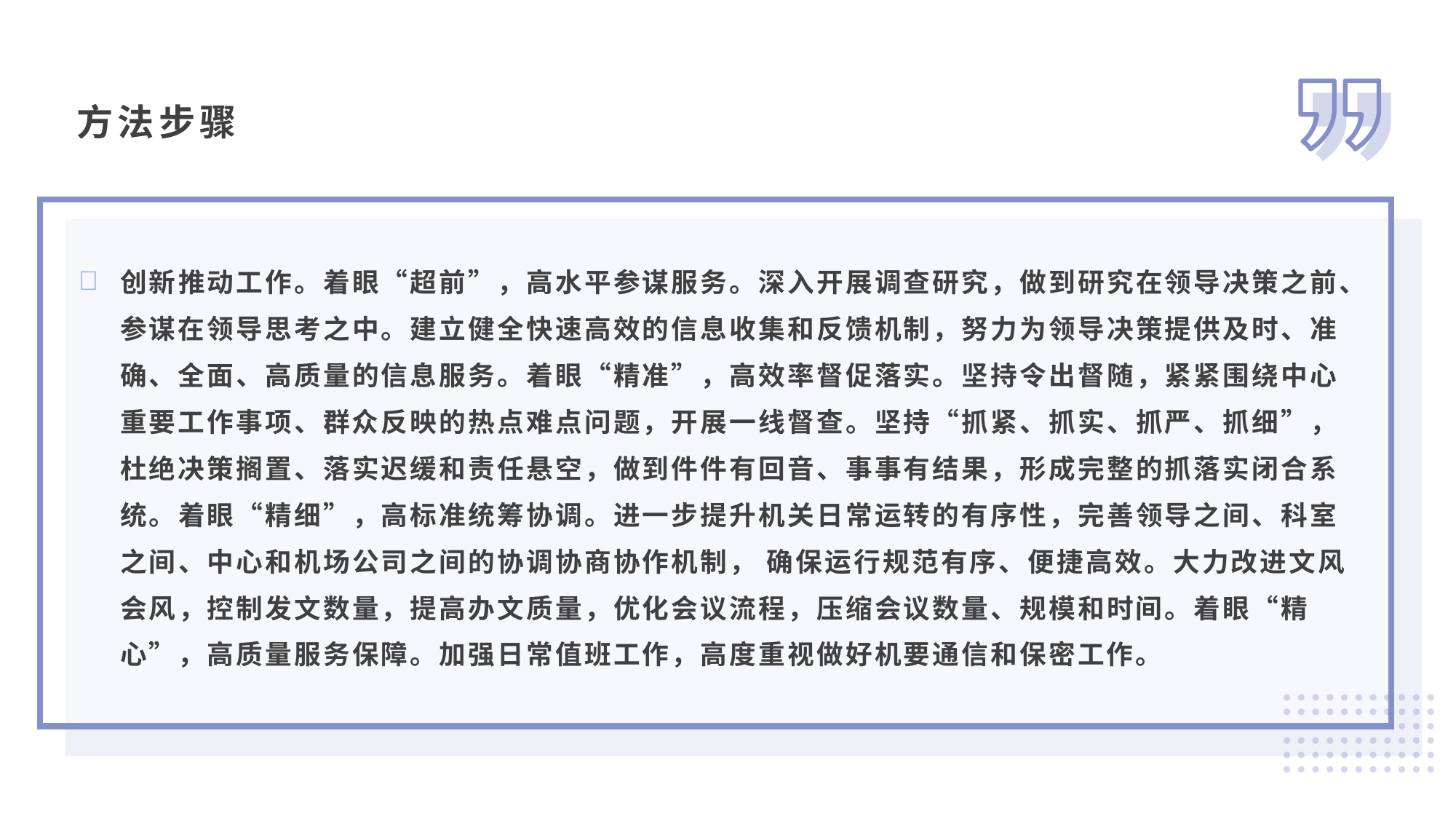

方法步骤

创新推动工作。着眼“超前”，高水平参谋服务。深入开展调查研究，做到研究在领导决策之前、参谋在领导思考之中。建立健全快速高效的信息收集和反馈机制，努力为领导决策提供及时、准确、全面、高质量的信息服务。着眼“精准”，高效率督促落实。坚持令出督随，紧紧围绕中心重要工作事项、群众反映的热点难点问题，开展一线督查。坚持“抓紧、抓实、抓严、抓细”，杜绝决策搁置、落实迟缓和责任悬空，做到件件有回音、事事有结果，形成完整的抓落实闭合系统。着眼“精细”，高标准统筹协调。进一步提升机关日常运转的有序性，完善领导之间、科室之间、中心和机场公司之间的协调协商协作机制， 确保运行规范有序、便捷高效。大力改进文风会风，控制发文数量，提高办文质量，优化会议流程，压缩会议数量、规模和时间。着眼“精心”，高质量服务保障。加强日常值班工作，高度重视做好机要通信和保密工作。